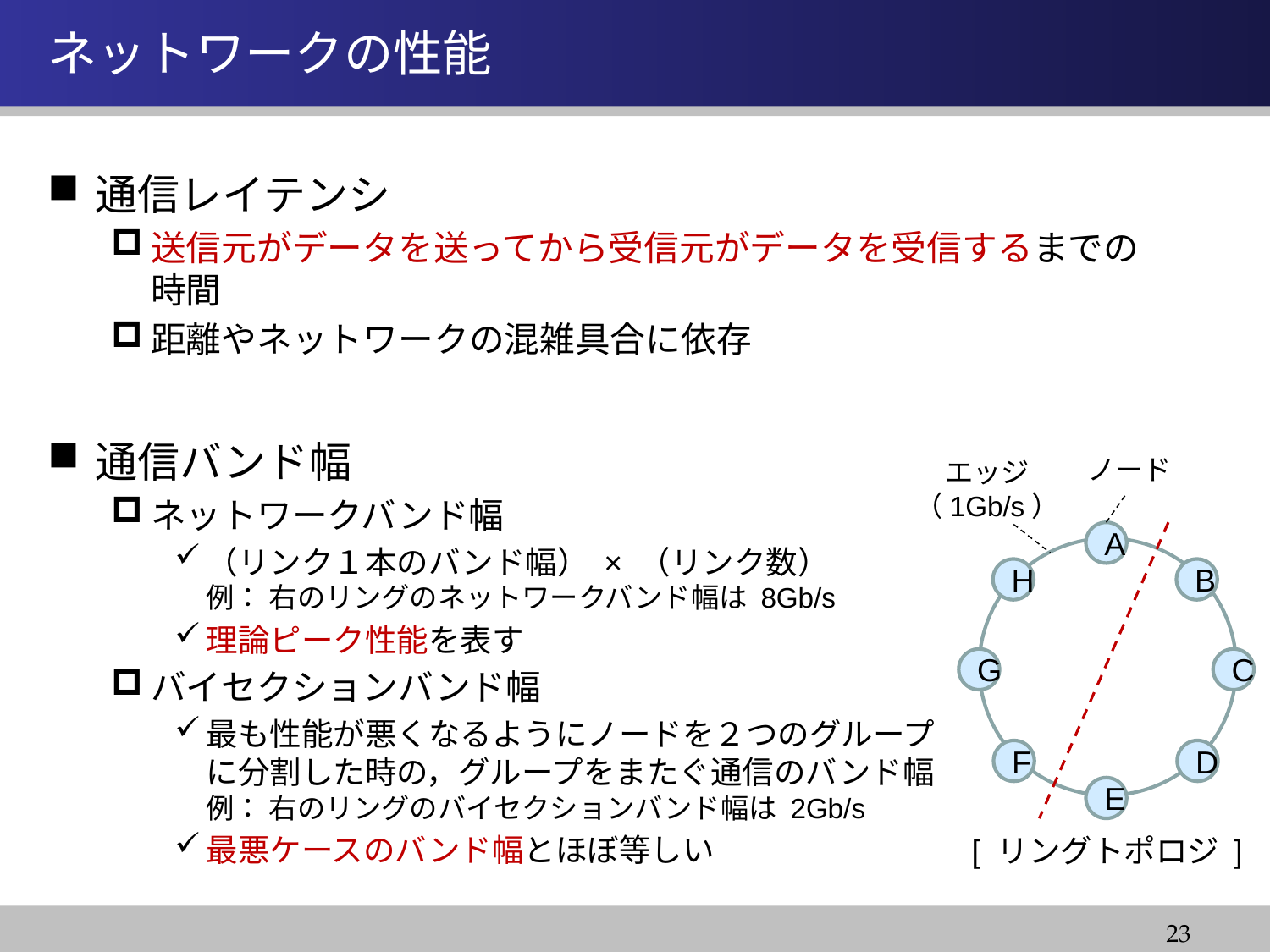

情報システム基盤学基礎１
# ネットワークの性能
通信レイテンシ
送信元がデータを送ってから受信元がデータを受信するまでの時間
距離やネットワークの混雑具合に依存

通信バンド幅
ネットワークバンド幅
（リンク１本のバンド幅） × （リンク数）
例： 右のリングのネットワークバンド幅は 8Gb/s
理論ピーク性能を表す
バイセクションバンド幅
最も性能が悪くなるようにノードを２つのグループ
に分割した時の，グループをまたぐ通信のバンド幅
例： 右のリングのバイセクションバンド幅は 2Gb/s
最悪ケースのバンド幅とほぼ等しい
ノード
エッジ
（1Gb/s）
A

H
B
G
C
F
D
E
[ リングトポロジ ]
23